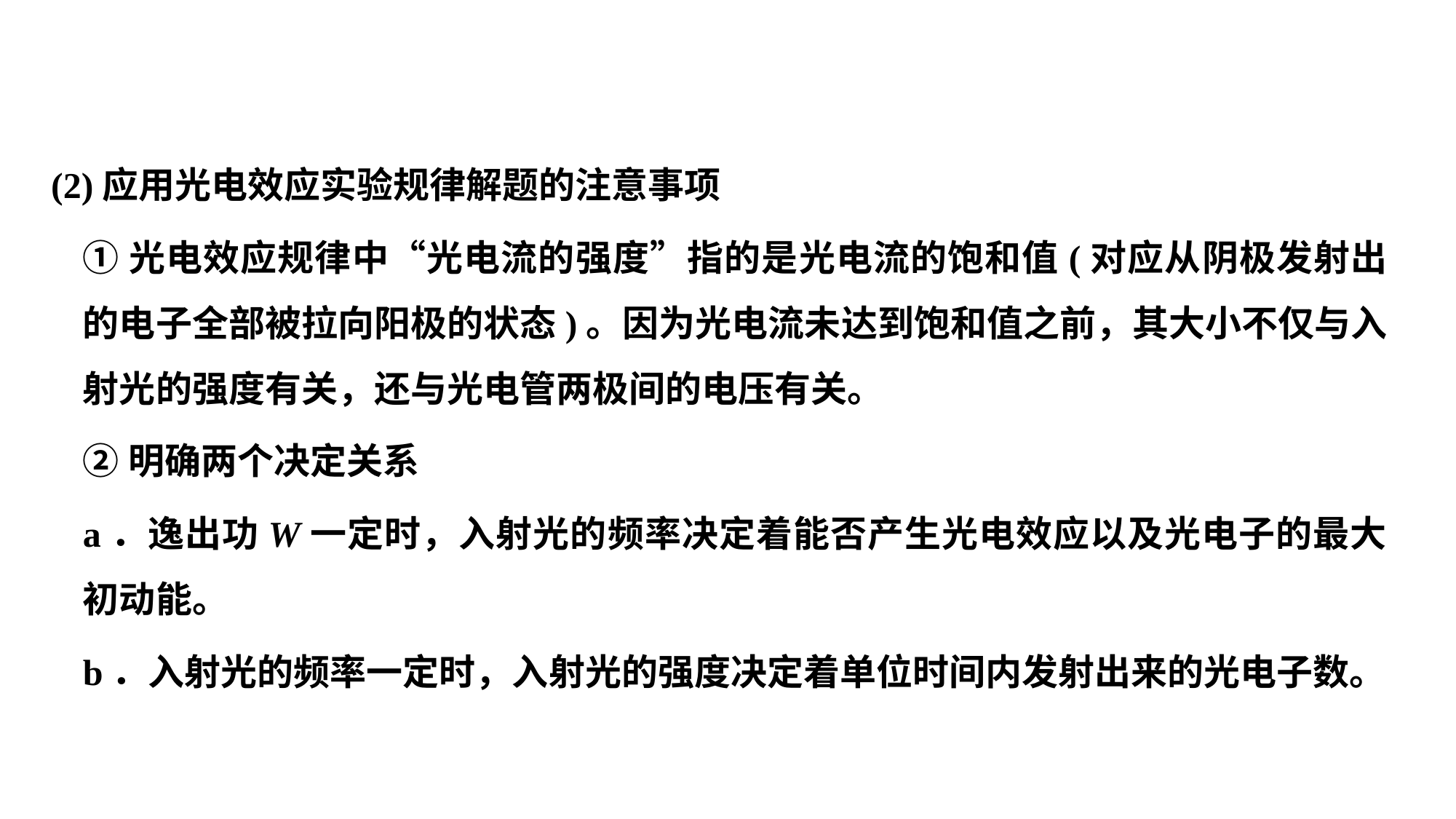

(2)应用光电效应实验规律解题的注意事项
①光电效应规律中“光电流的强度”指的是光电流的饱和值(对应从阴极发射出的电子全部被拉向阳极的状态)。因为光电流未达到饱和值之前，其大小不仅与入射光的强度有关，还与光电管两极间的电压有关。
②明确两个决定关系
a．逸出功W一定时，入射光的频率决定着能否产生光电效应以及光电子的最大初动能。
b．入射光的频率一定时，入射光的强度决定着单位时间内发射出来的光电子数。